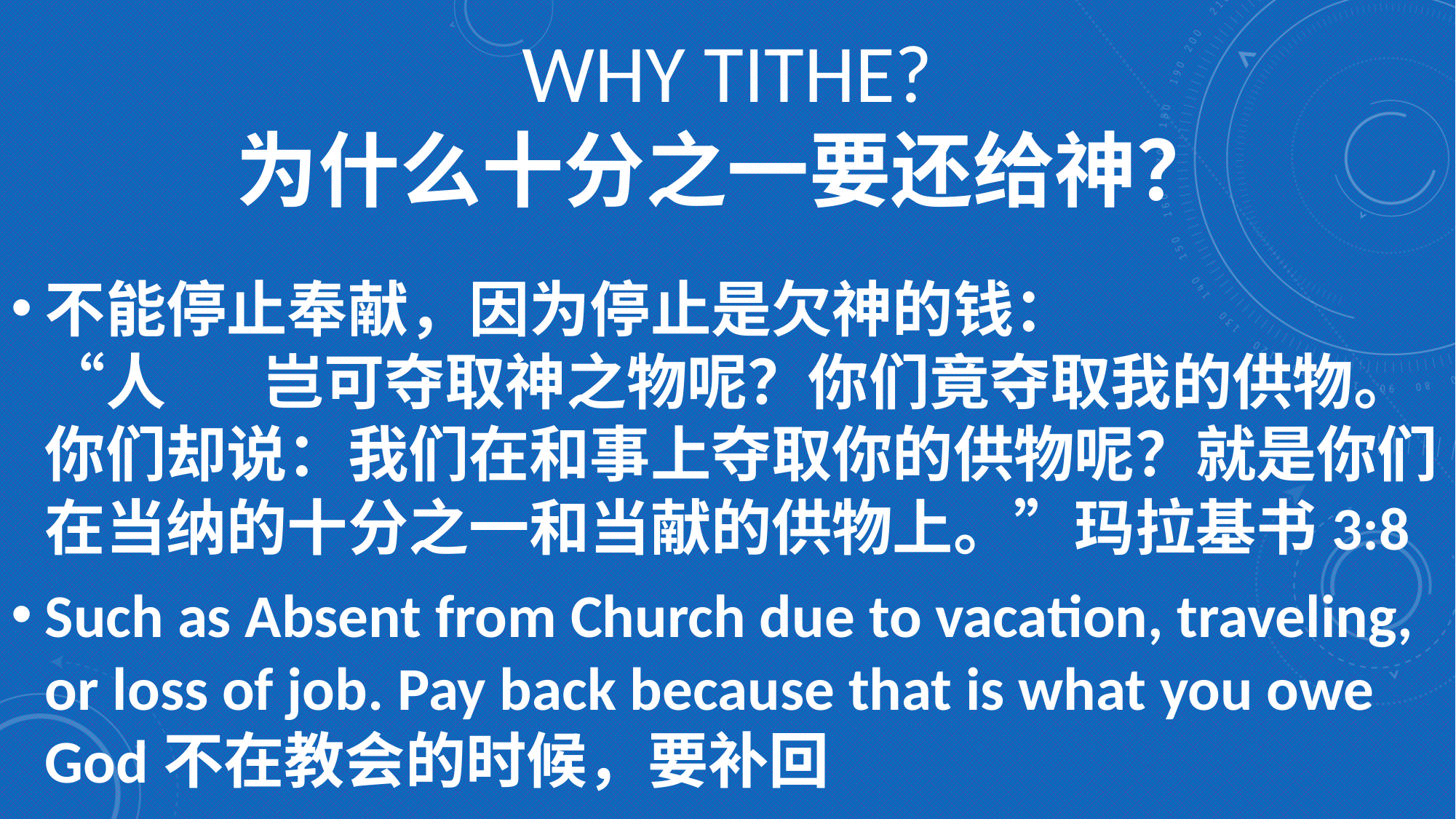

# Why Tithe? 为什么十分之一要还给神？
不能停止奉献，因为停止是欠神的钱：                  “人	岂可夺取神之物呢？你们竟夺取我的供物。你们却说：我们在和事上夺取你的供物呢？就是你们在当纳的十分之一和当献的供物上。”玛拉基书3:8
Such as Absent from Church due to vacation, traveling, or loss of job. Pay back because that is what you owe God不在教会的时候，要补回